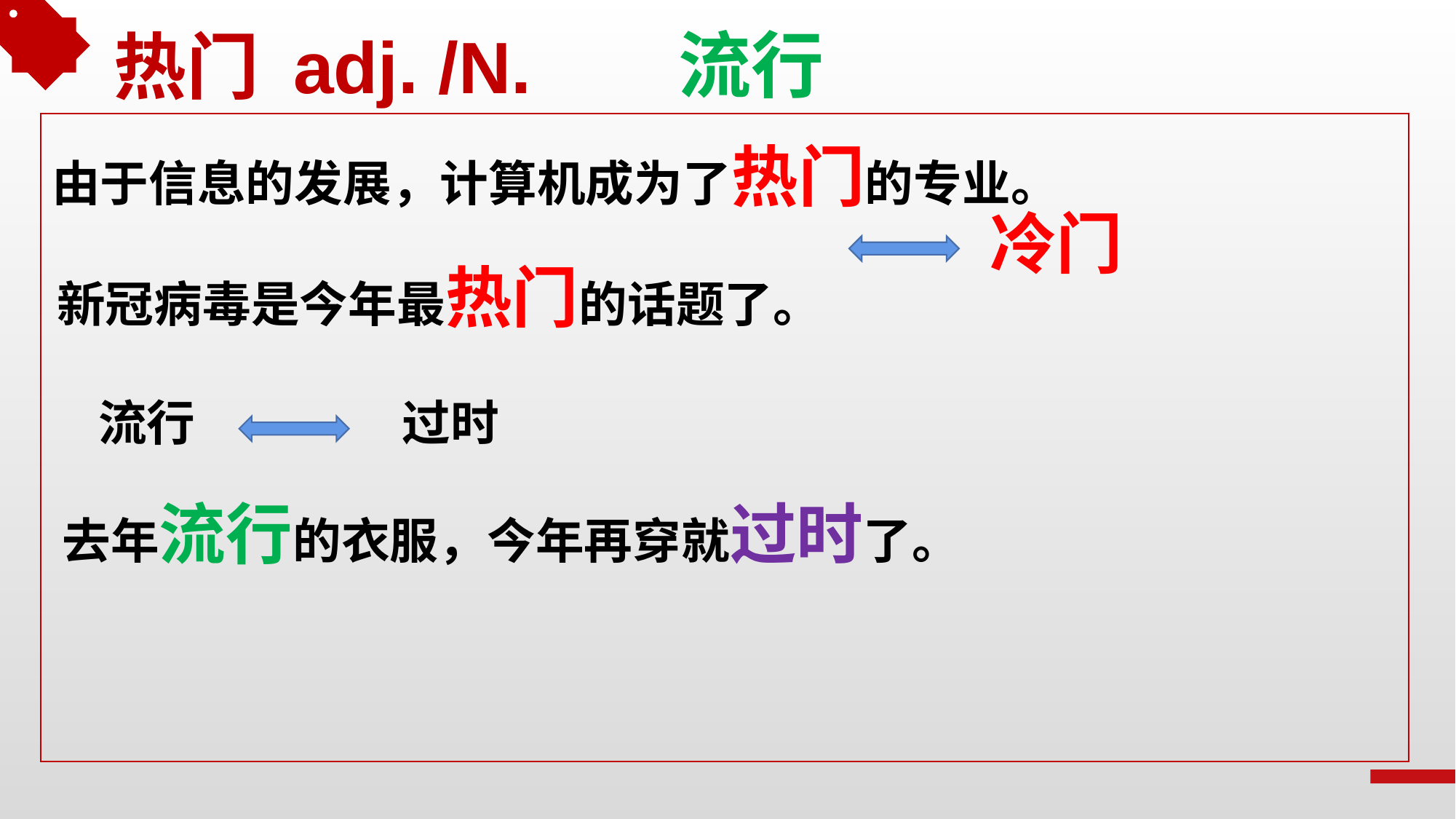

流行
热门 adj. /N.

由于信息的发展，计算机成为了热门的专业。
冷门

新冠病毒是今年最热门的话题了。
流行
过时

去年流行的衣服，今年再穿就过时了。